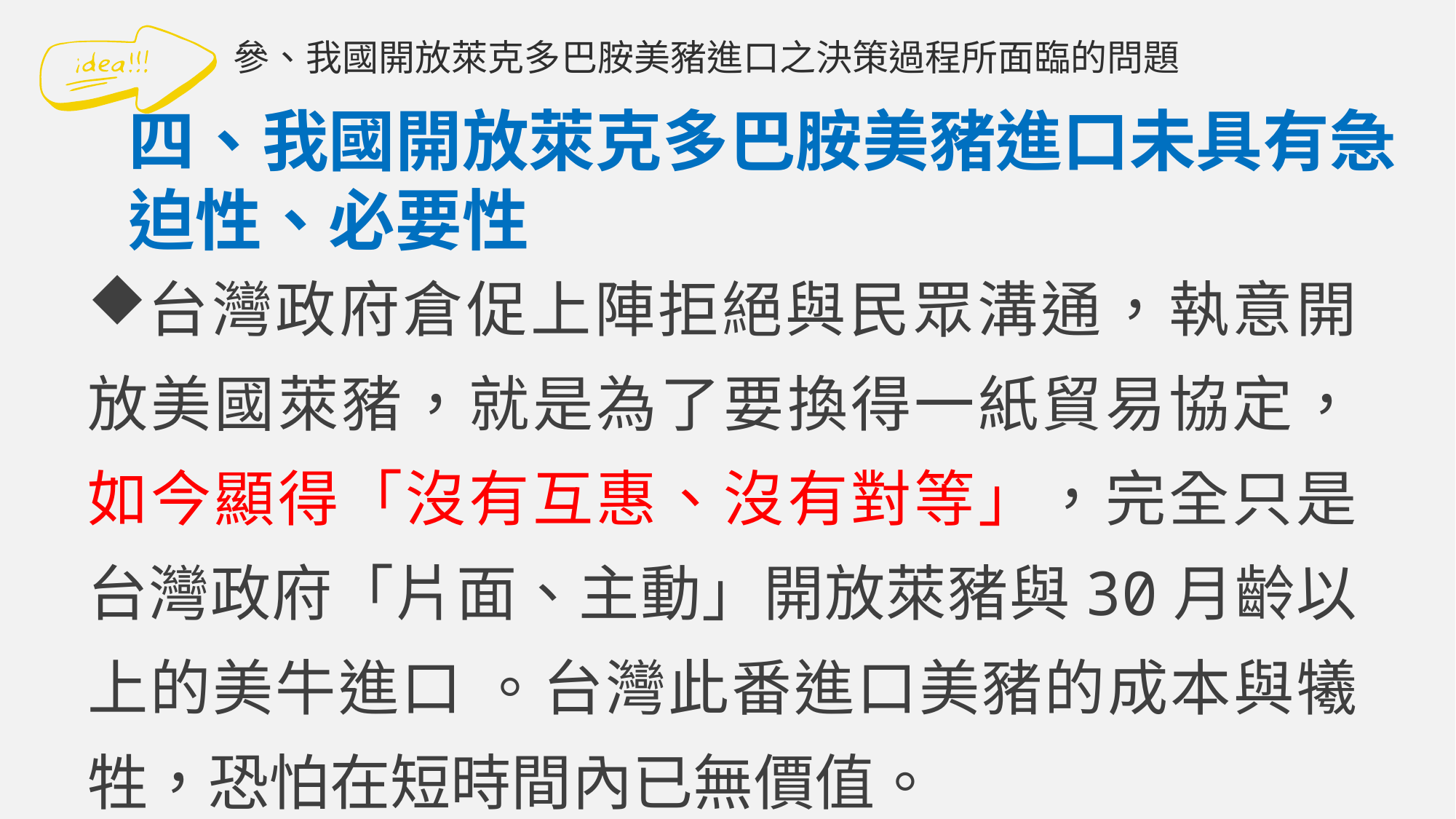

參、我國開放萊克多巴胺美豬進口之決策過程所面臨的問題
四、我國開放萊克多巴胺美豬進口未具有急迫性、必要性
台灣政府倉促上陣拒絕與民眾溝通，執意開放美國萊豬，就是為了要換得一紙貿易協定，如今顯得「沒有互惠、沒有對等」，完全只是台灣政府「片面、主動」開放萊豬與30月齡以上的美牛進口 。台灣此番進口美豬的成本與犧牲，恐怕在短時間內已無價值。